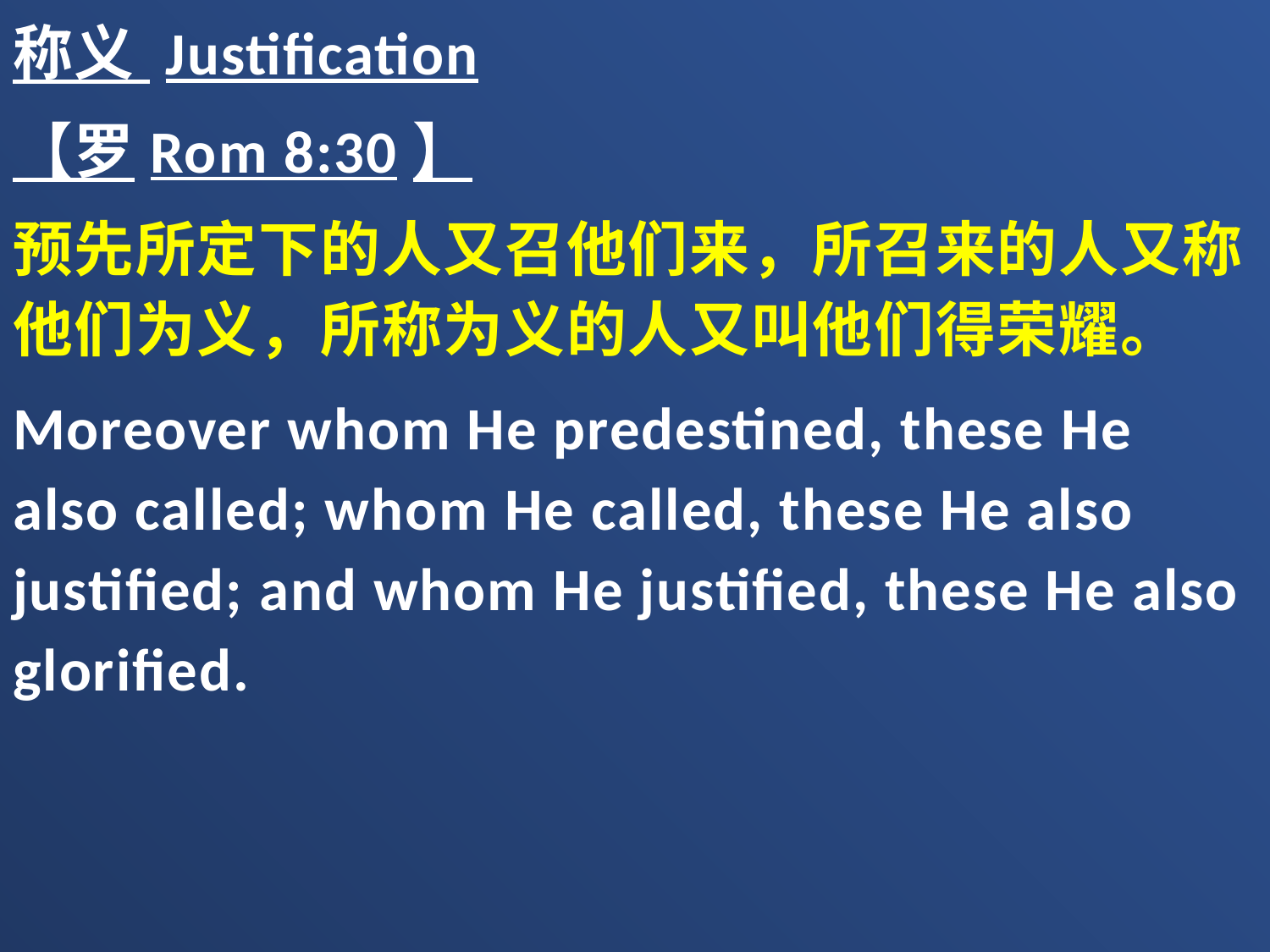

称义 Justification
【罗Rom 8:30】
预先所定下的人又召他们来，所召来的人又称他们为义，所称为义的人又叫他们得荣耀。
Moreover whom He predestined, these He also called; whom He called, these He also justified; and whom He justified, these He also glorified.